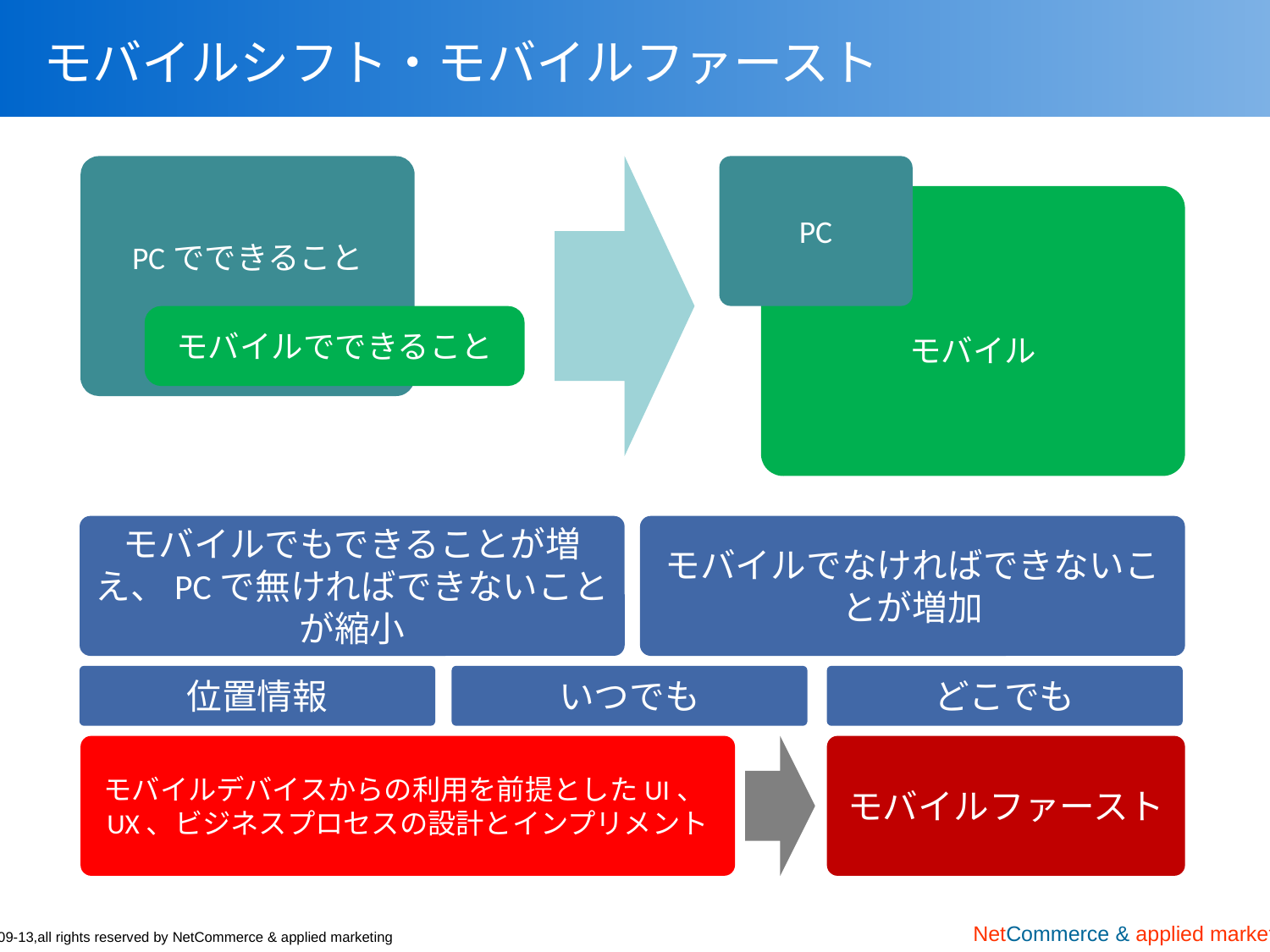

# モバイルシフト・モバイルファースト
PCでできること

モバイルでできること

PC

モバイル
モバイルでもできることが増え、PCで無ければできないことが縮小
モバイルでなければできないことが増加
位置情報
いつでも
どこでも
モバイルデバイスからの利用を前提としたUI、UX、ビジネスプロセスの設計とインプリメント
モバイルファースト